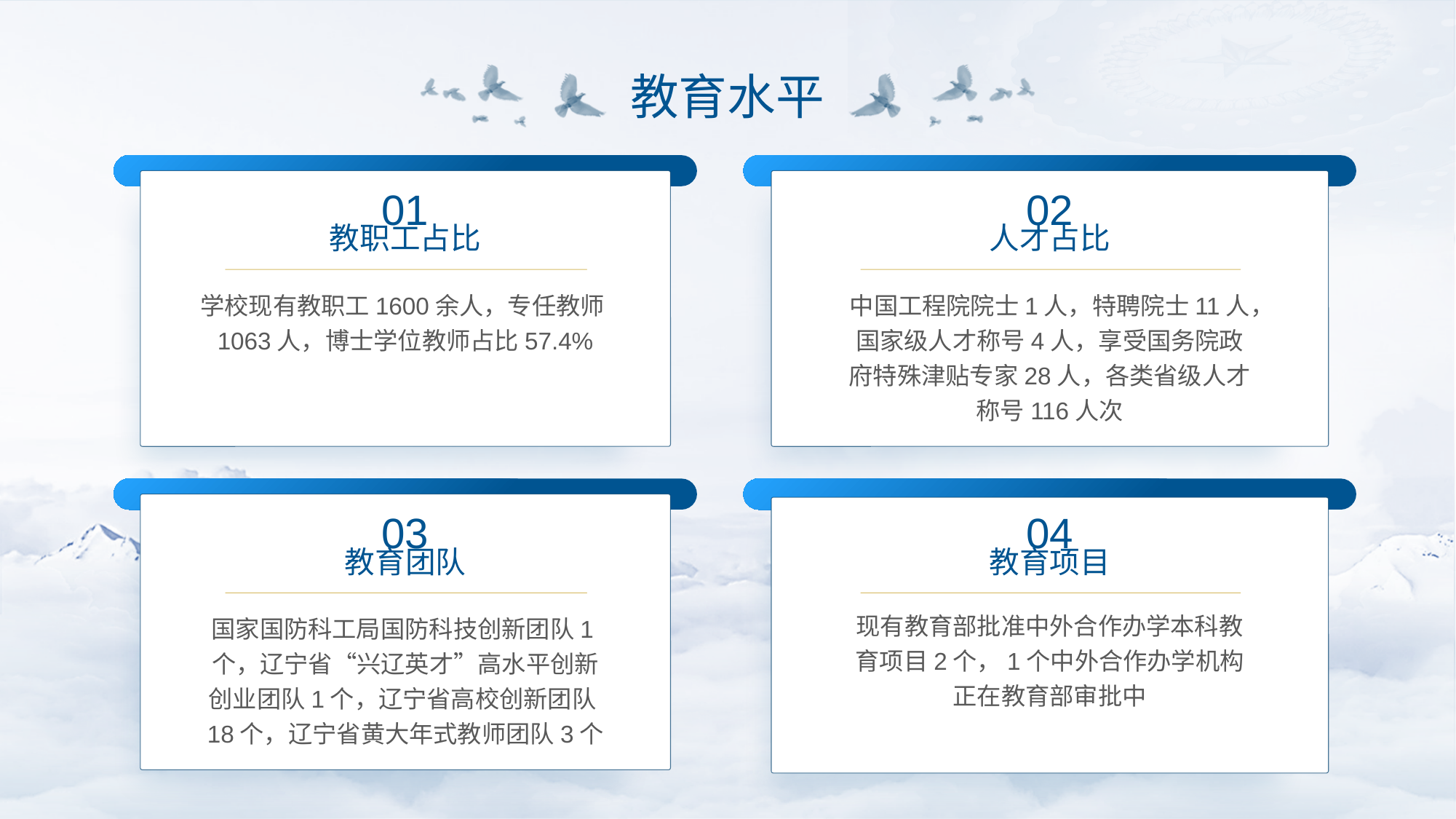

教育水平

01
02
教职工占比
人才占比
学校现有教职工1600余人，专任教师1063人，博士学位教师占比57.4%
中国工程院院士1人，特聘院士11人，国家级人才称号4人，享受国务院政府特殊津贴专家28人，各类省级人才称号116人次

03
04
教育团队
教育项目
现有教育部批准中外合作办学本科教育项目2个，1个中外合作办学机构正在教育部审批中
国家国防科工局国防科技创新团队1个，辽宁省“兴辽英才”高水平创新创业团队1个，辽宁省高校创新团队18个，辽宁省黄大年式教师团队3个